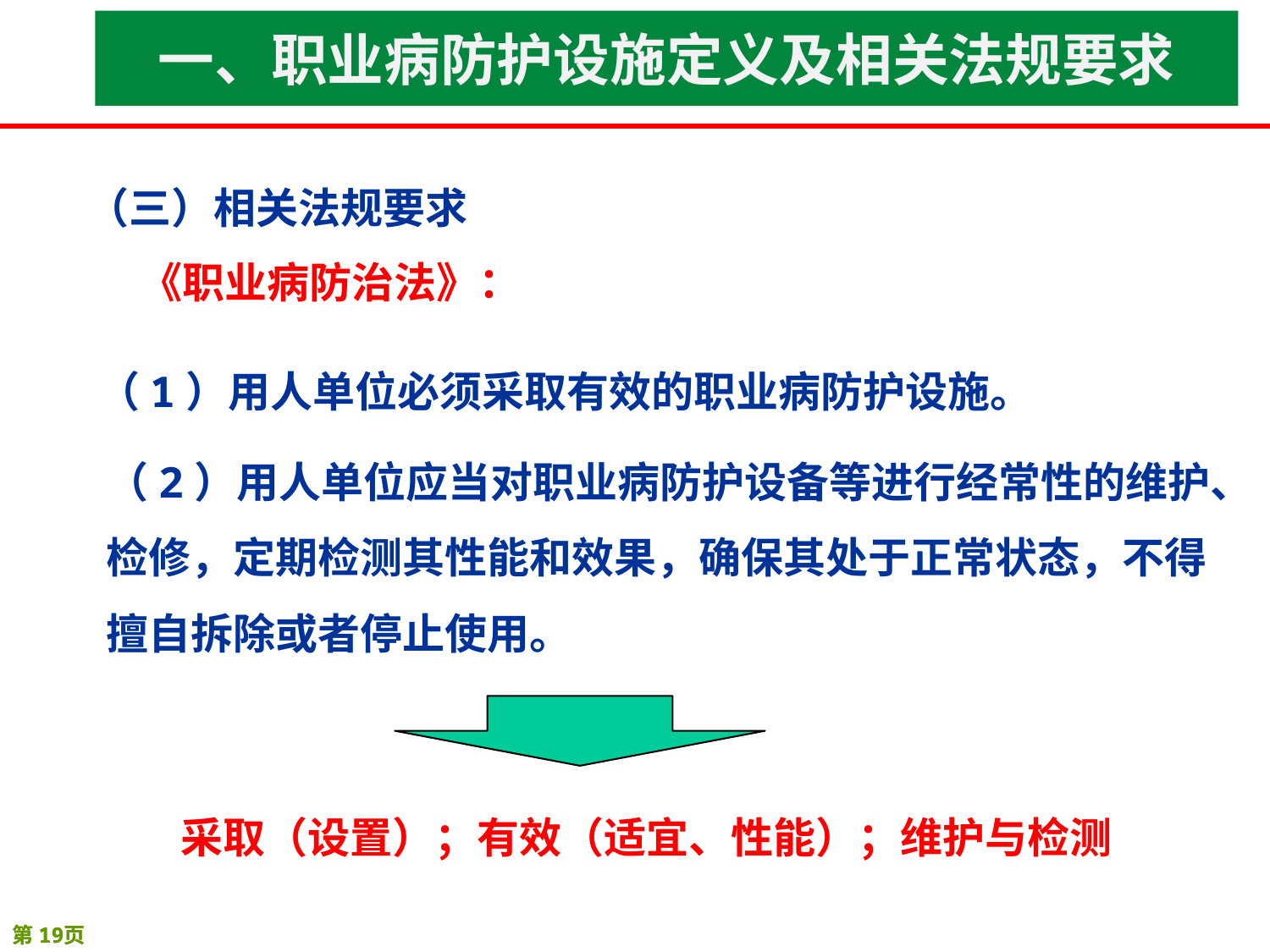

一、职业病防护设施定义及相关法规要求

（三）相关法规要求
《职业病防治法》：
（1）用人单位必须采取有效的职业病防护设施。
（2）用人单位应当对职业病防护设备等进行经常性的维护、

检修，定期检测其性能和效果，确保其处于正常状态，不得

擅自拆除或者停止使用。

采取（设置）；有效（适宜、性能）；维护与检测